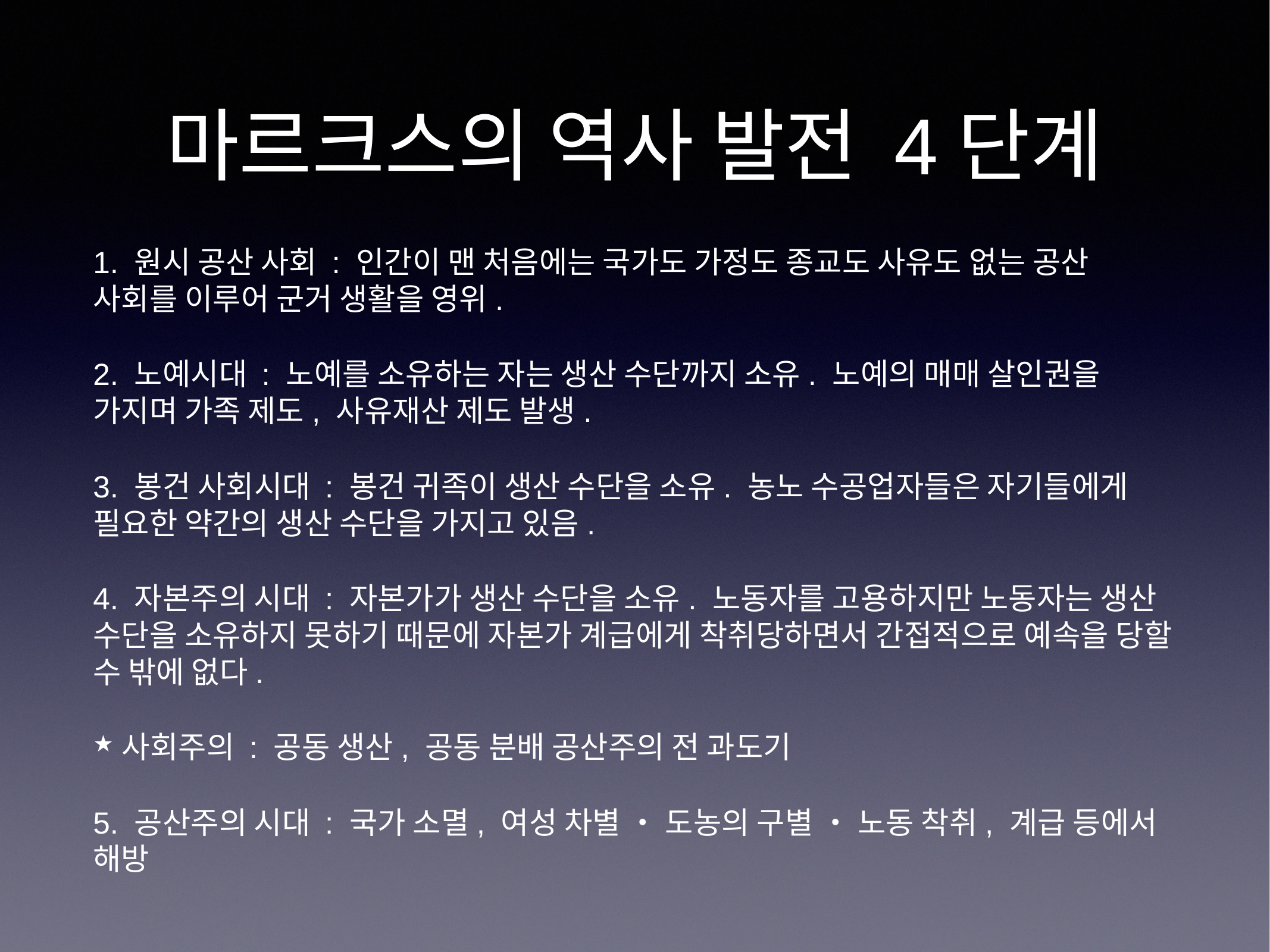

# 마르크스의 역사 발전 4단계
1. 원시 공산 사회 : 인간이 맨 처음에는 국가도 가정도 종교도 사유도 없는 공산 사회를 이루어 군거 생활을 영위.
2. 노예시대 : 노예를 소유하는 자는 생산 수단까지 소유. 노예의 매매 살인권을 가지며 가족 제도, 사유재산 제도 발생.
3. 봉건 사회시대 : 봉건 귀족이 생산 수단을 소유. 농노 수공업자들은 자기들에게 필요한 약간의 생산 수단을 가지고 있음.
4. 자본주의 시대 : 자본가가 생산 수단을 소유. 노동자를 고용하지만 노동자는 생산 수단을 소유하지 못하기 때문에 자본가 계급에게 착취당하면서 간접적으로 예속을 당할 수 밖에 없다.
사회주의 : 공동 생산, 공동 분배 공산주의 전 과도기
5. 공산주의 시대 : 국가 소멸, 여성 차별 ・ 도농의 구별 ・ 노동 착취, 계급 등에서 해방